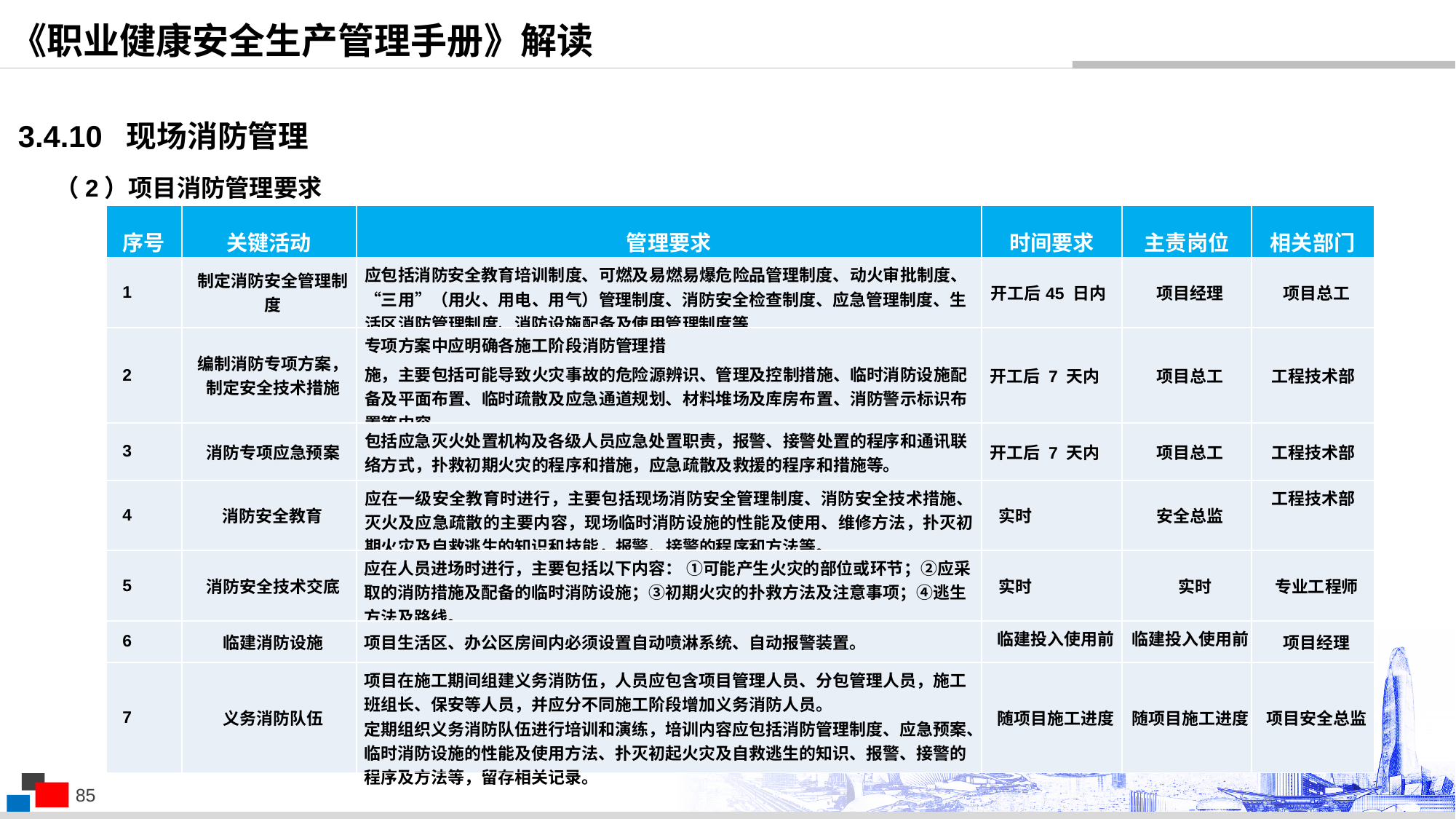

《职业健康安全生产管理手册》解读
3.4.10  现场消防管理
（2）项目消防管理要求
| 序号 | 关键活动 | 管理要求 | 时间要求 | 主责岗位 | 相关部门 |
| --- | --- | --- | --- | --- | --- |
| 1 | 制定消防安全管理制度 | 应包括消防安全教育培训制度、可燃及易燃易爆危险品管理制度、动火审批制度、“三用”（用火、用电、用气）管理制度、消防安全检查制度、应急管理制度、生活区消防管理制度、消防设施配备及使用管理制度等 | 开工后45 日内 | 项目经理 | 项目总工 |
| 2 | 编制消防专项方案，制定安全技术措施 | 专项方案中应明确各施工阶段消防管理措 施，主要包括可能导致火灾事故的危险源辨识、管理及控制措施、临时消防设施配备及平面布置、临时疏散及应急通道规划、材料堆场及库房布置、消防警示标识布置等内容。 | 开工后 7 天内 | 项目总工 | 工程技术部 |
| 3 | 消防专项应急预案 | 包括应急灭火处置机构及各级人员应急处置职责，报警、接警处置的程序和通讯联络方式，扑救初期火灾的程序和措施，应急疏散及救援的程序和措施等。 | 开工后 7 天内 | 项目总工 | 工程技术部 |
| 4 | 消防安全教育 | 应在一级安全教育时进行，主要包括现场消防安全管理制度、消防安全技术措施、灭火及应急疏散的主要内容，现场临时消防设施的性能及使用、维修方法，扑灭初期火灾及自救逃生的知识和技能，报警、接警的程序和方法等。 | 实时 | 安全总监 | 工程技术部 |
| 5 | 消防安全技术交底 | 应在人员进场时进行，主要包括以下内容： ①可能产生火灾的部位或环节；②应采取的消防措施及配备的临时消防设施；③初期火灾的扑救方法及注意事项；④逃生方法及路线。 | 实时 | 实时 | 专业工程师 |
| 6 | 临建消防设施 | 项目生活区、办公区房间内必须设置自动喷淋系统、自动报警装置。 | 临建投入使用前 | 临建投入使用前 | 项目经理 |
| 7 | 义务消防队伍 | 项目在施工期间组建义务消防伍，人员应包含项目管理人员、分包管理人员，施工班组长、保安等人员，并应分不同施工阶段增加义务消防人员。 定期组织义务消防队伍进行培训和演练，培训内容应包括消防管理制度、应急预案、临时消防设施的性能及使用方法、扑灭初起火灾及自救逃生的知识、报警、接警的程序及方法等，留存相关记录。 | 随项目施工进度 | 随项目施工进度 | 项目安全总监 |